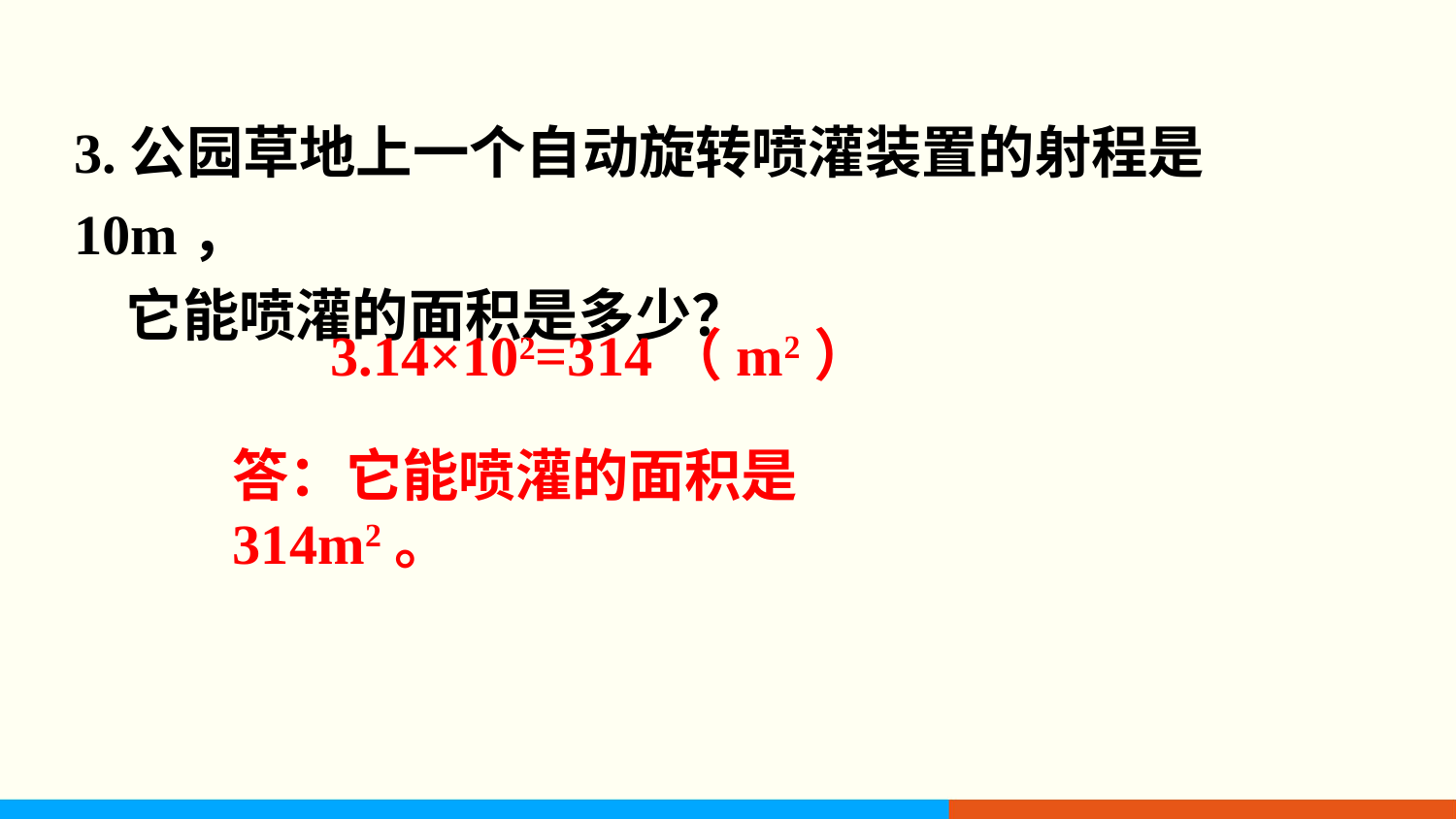

3.公园草地上一个自动旋转喷灌装置的射程是10m，
   它能喷灌的面积是多少？
=314（m2）
3.14×102
答：它能喷灌的面积是314m2。